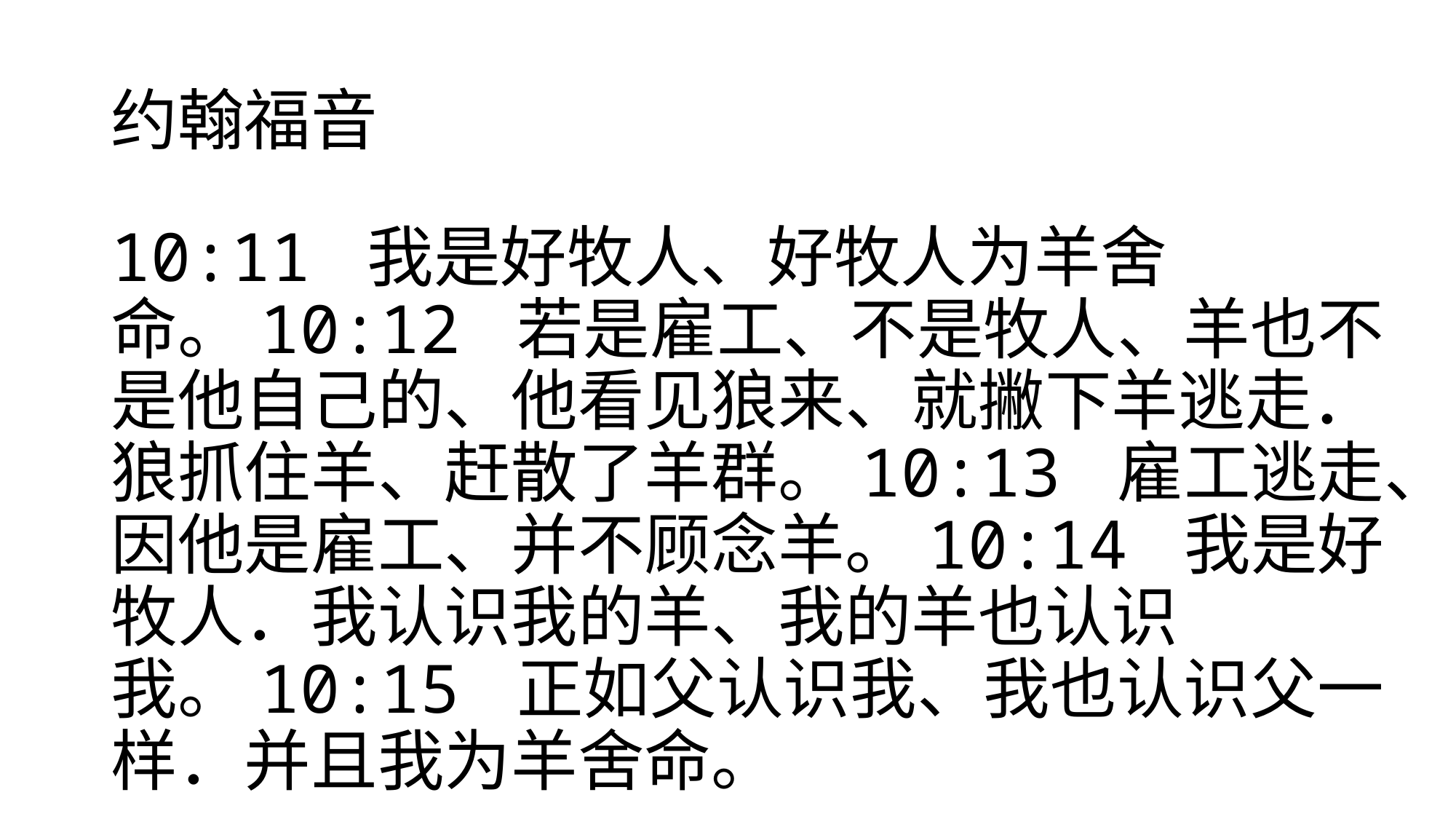

# 约翰福音
10:11 我是好牧人、好牧人为羊舍命。10:12 若是雇工、不是牧人、羊也不是他自己的、他看见狼来、就撇下羊逃走．狼抓住羊、赶散了羊群。10:13 雇工逃走、因他是雇工、并不顾念羊。10:14 我是好牧人．我认识我的羊、我的羊也认识我。10:15 正如父认识我、我也认识父一样．并且我为羊舍命。